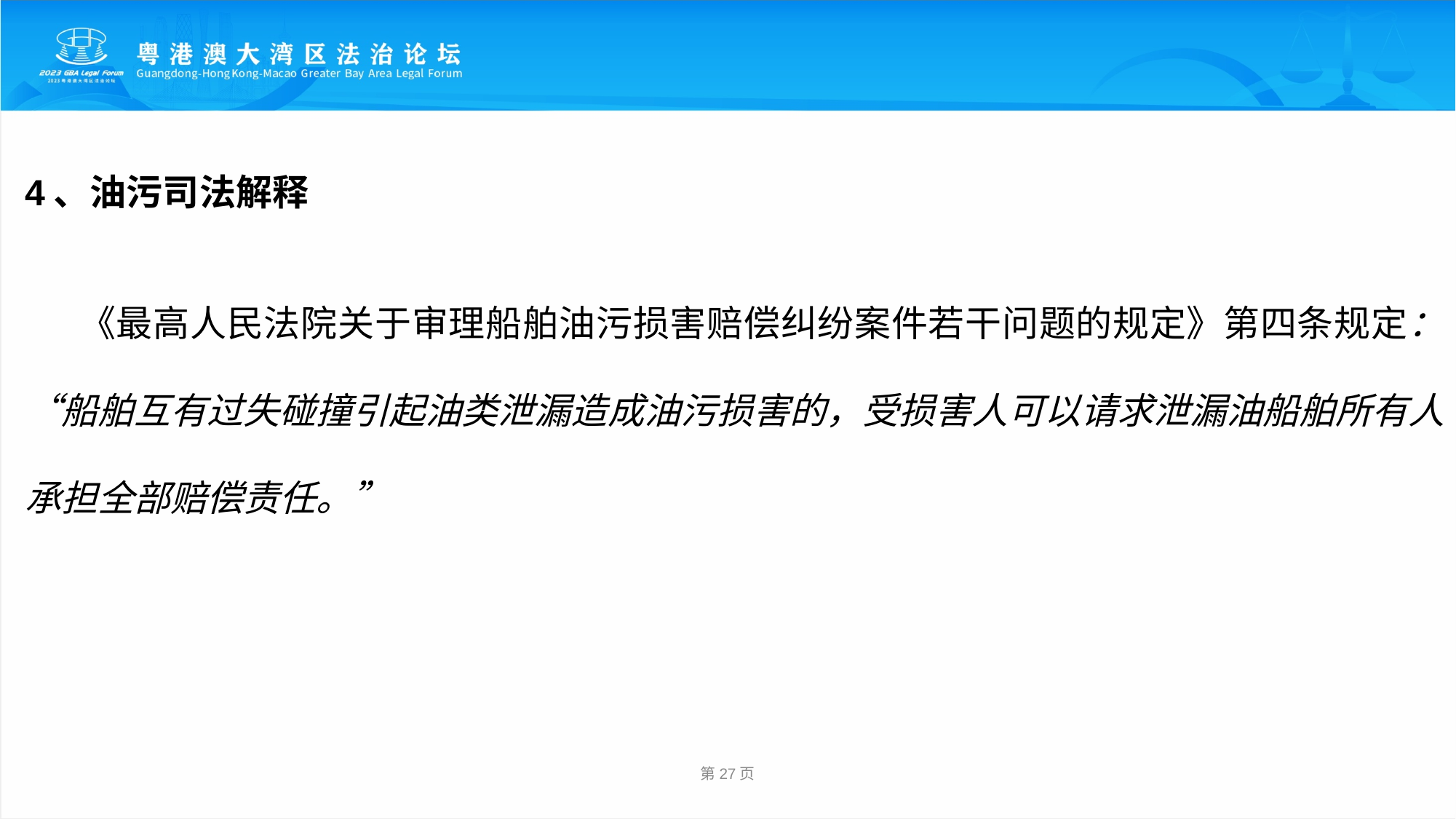

4、油污司法解释

《最高人民法院关于审理船舶油污损害赔偿纠纷案件若干问题的规定》第四条规定：“船舶互有过失碰撞引起油类泄漏造成油污损害的，受损害人可以请求泄漏油船舶所有人承担全部赔偿责任。”
第27页